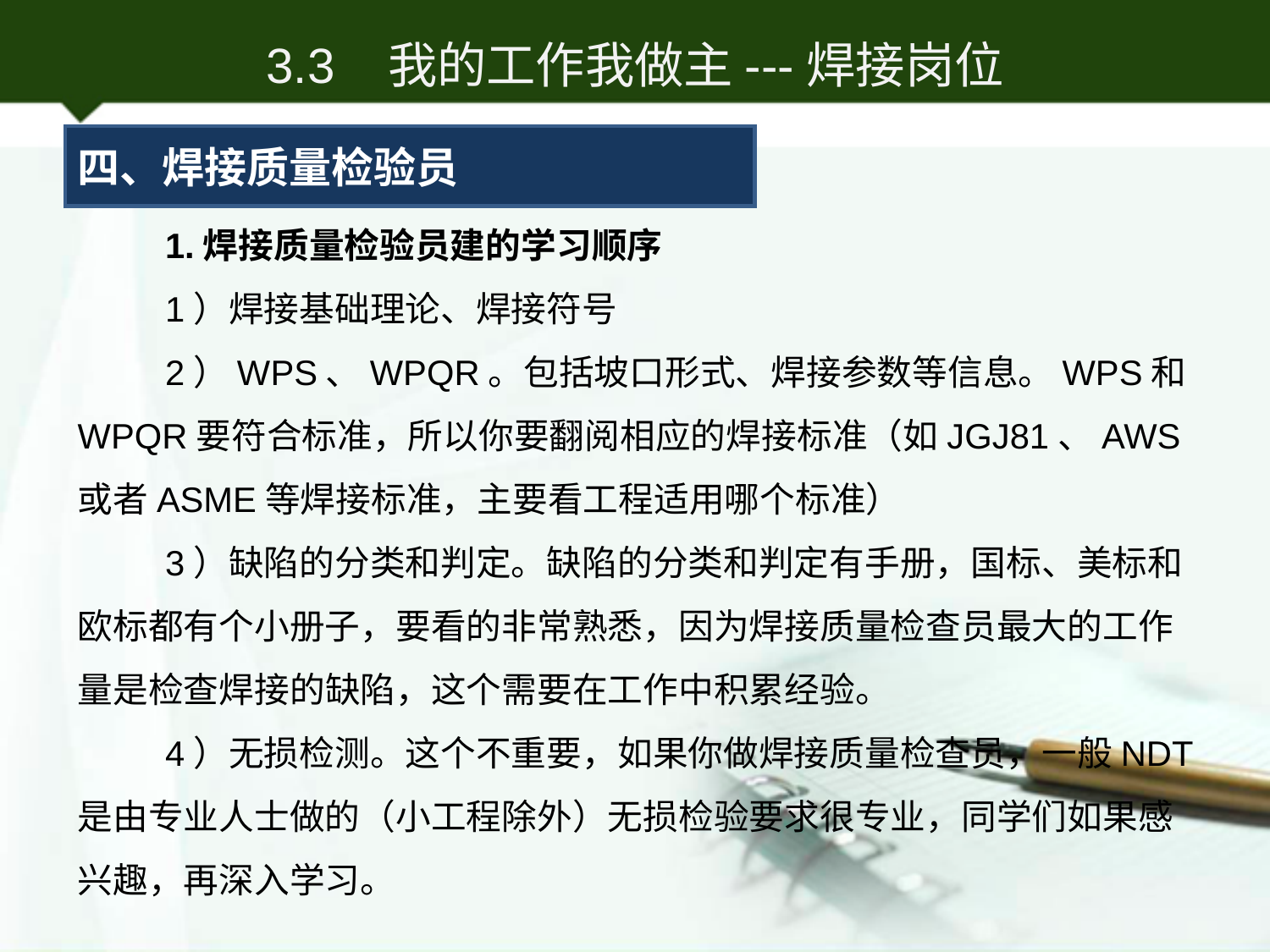

3.3   我的工作我做主---焊接岗位
四、焊接质量检验员
1.焊接质量检验员建的学习顺序
1）焊接基础理论、焊接符号
2）WPS、WPQR。包括坡口形式、焊接参数等信息。WPS和WPQR要符合标准，所以你要翻阅相应的焊接标准（如JGJ81、AWS或者ASME等焊接标准，主要看工程适用哪个标准）
3）缺陷的分类和判定。缺陷的分类和判定有手册，国标、美标和欧标都有个小册子，要看的非常熟悉，因为焊接质量检查员最大的工作量是检查焊接的缺陷，这个需要在工作中积累经验。
4）无损检测。这个不重要，如果你做焊接质量检查员，一般NDT是由专业人士做的（小工程除外）无损检验要求很专业，同学们如果感兴趣，再深入学习。